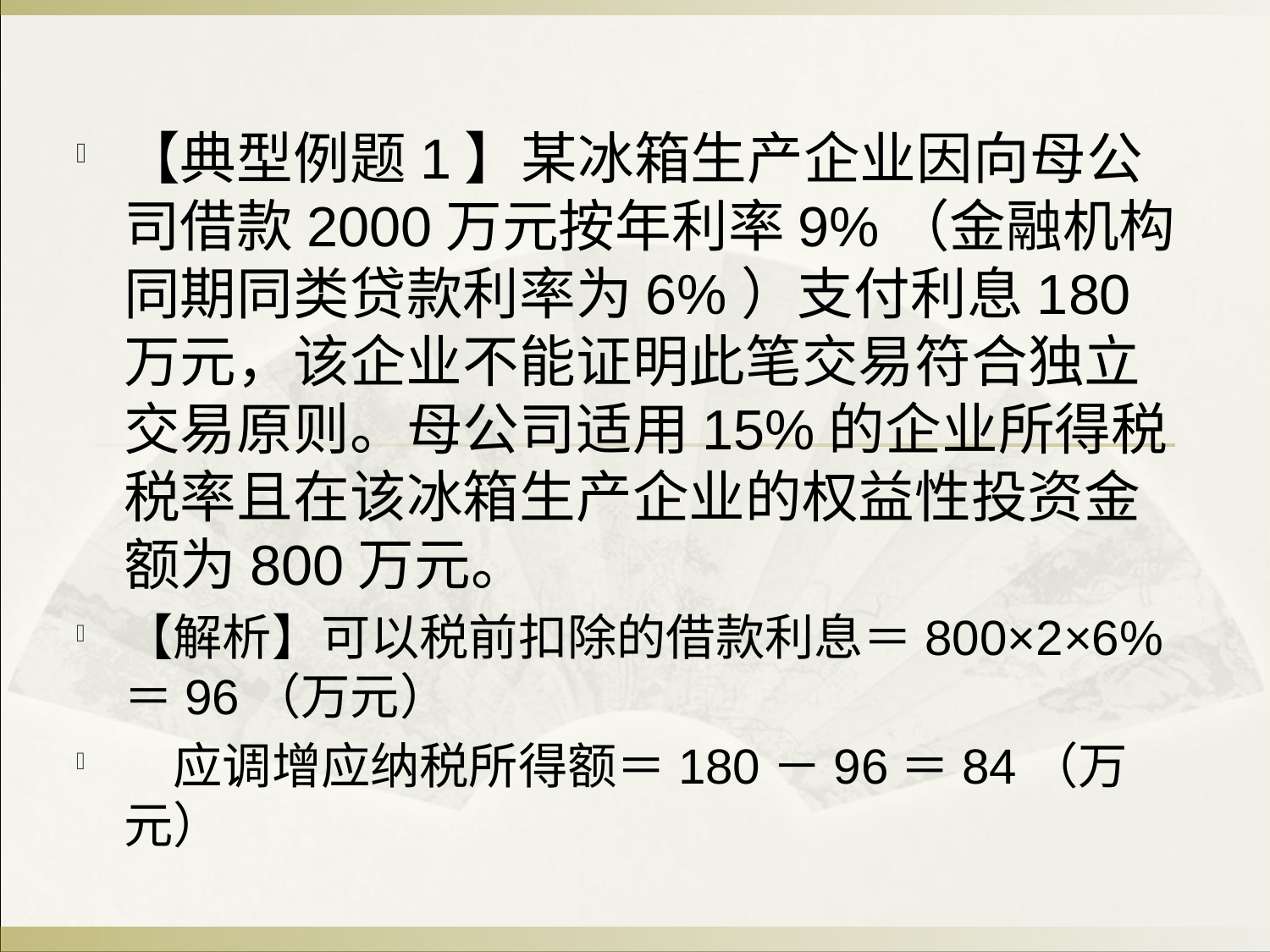

【典型例题1】某冰箱生产企业因向母公司借款2000万元按年利率9%（金融机构同期同类贷款利率为6%）支付利息180万元，该企业不能证明此笔交易符合独立交易原则。母公司适用15%的企业所得税税率且在该冰箱生产企业的权益性投资金额为800万元。
【解析】可以税前扣除的借款利息＝800×2×6%＝96（万元）
　应调增应纳税所得额＝180－96＝84（万元）